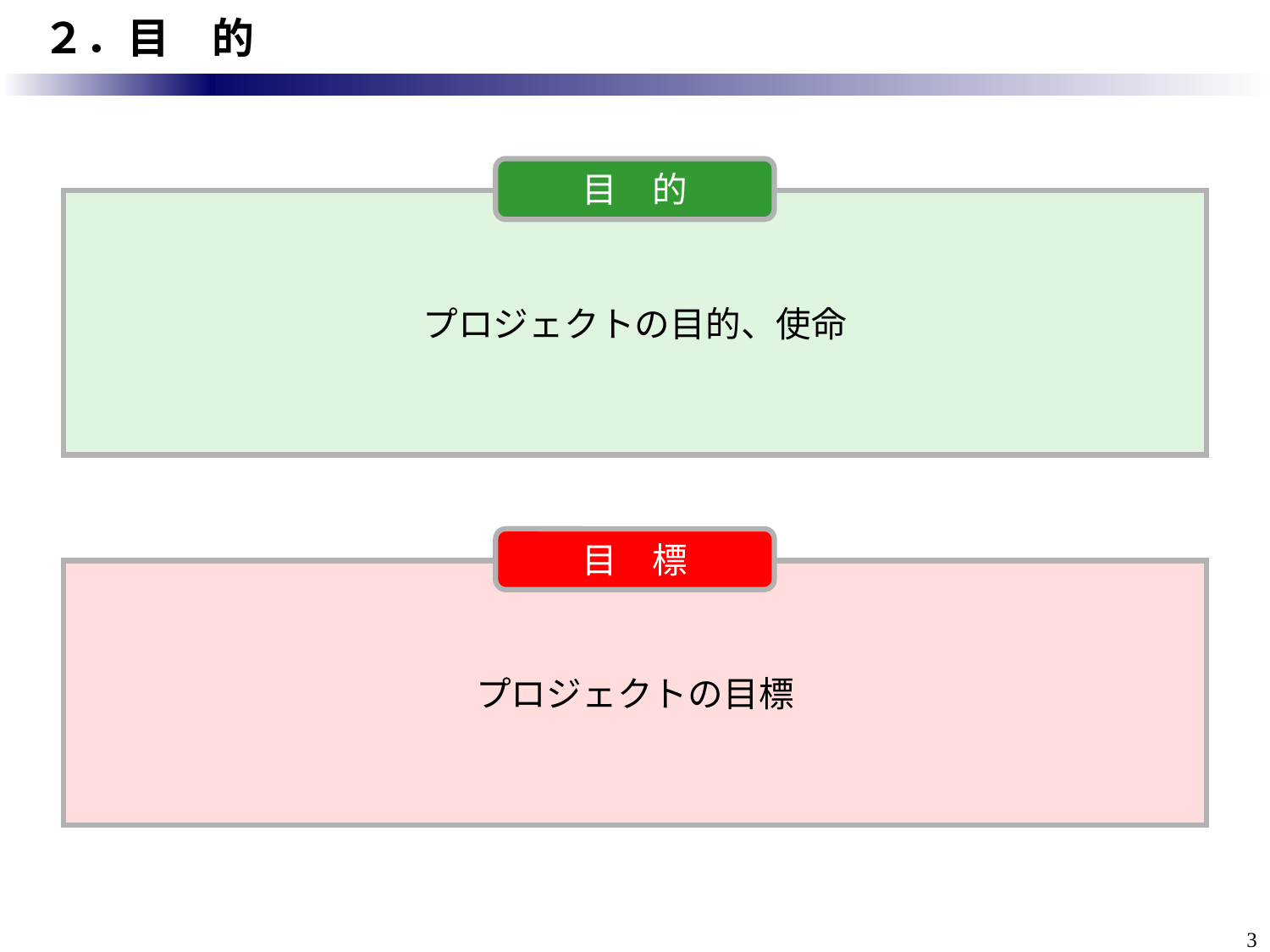

# ２．目　的
目　的
プロジェクトの目的、使命
目　標
プロジェクトの目標
3